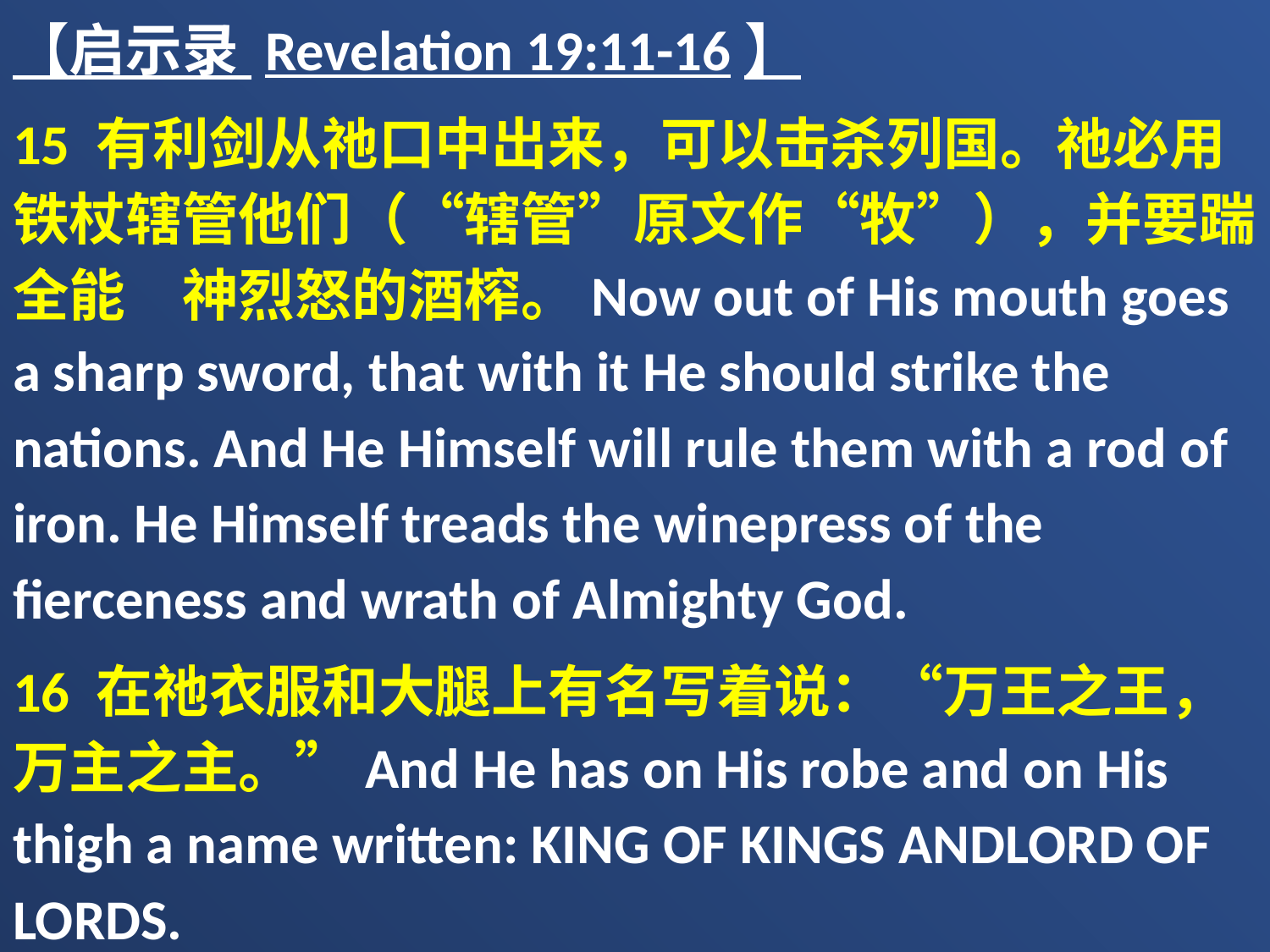

【启示录 Revelation 19:11-16】
15 有利剑从祂口中出来，可以击杀列国。祂必用铁杖辖管他们（“辖管”原文作“牧”），并要踹全能　神烈怒的酒榨。Now out of His mouth goes a sharp sword, that with it He should strike the nations. And He Himself will rule them with a rod of iron. He Himself treads the winepress of the fierceness and wrath of Almighty God.
16 在祂衣服和大腿上有名写着说：“万王之王，万主之主。”And He has on His robe and on His thigh a name written: KING OF KINGS ANDLORD OF LORDS.